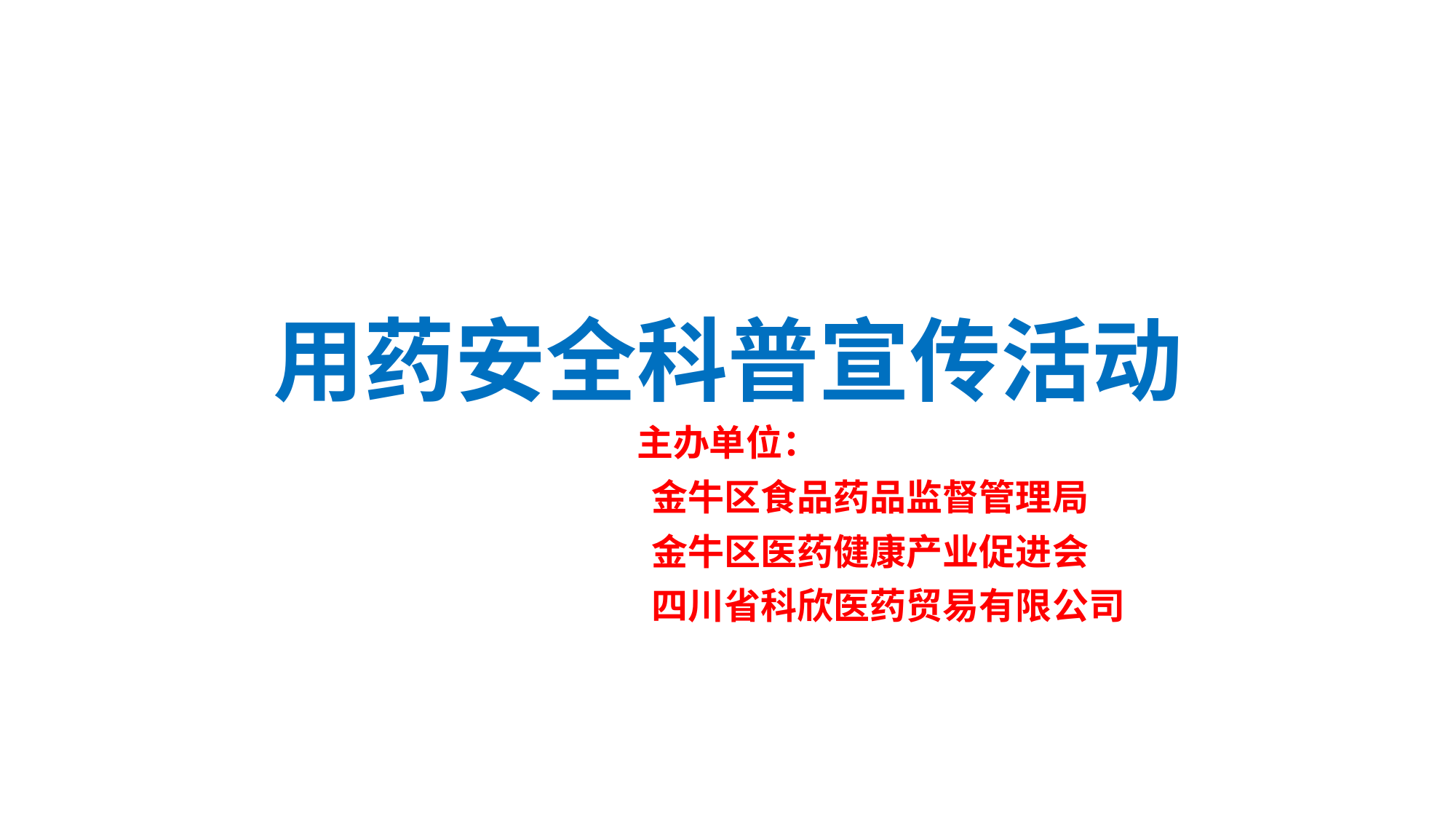

# 用药安全科普宣传活动
主办单位：
                                                       金牛区食品药品监督管理局
                                                       金牛区医药健康产业促进会
                                                       四川省科欣医药贸易有限公司